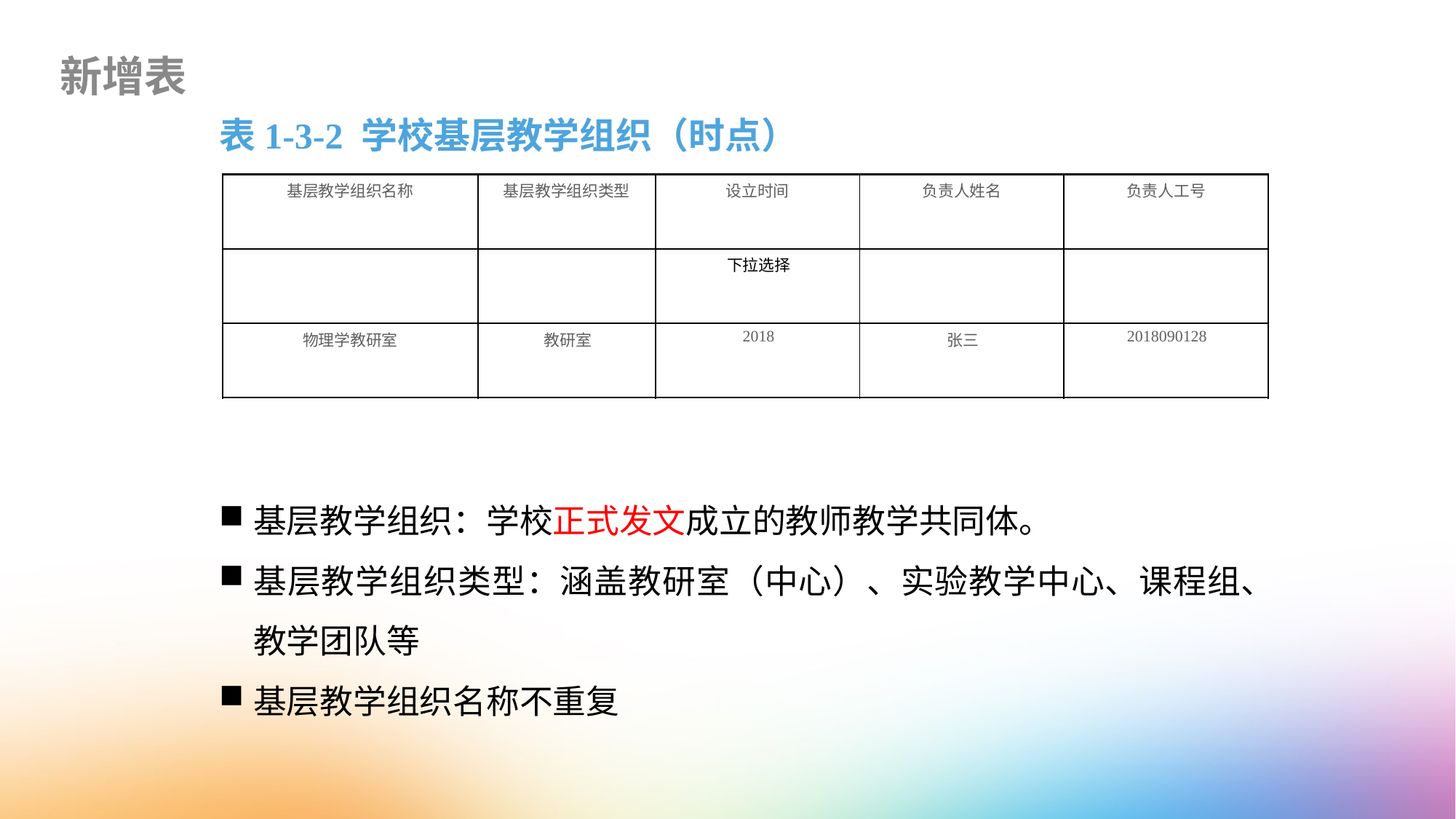

新增表
表1-3-2 学校基层教学组织（时点）

| 基层教学组织名称 | 基层教学组织类型 | 设立时间 | 负责人姓名 | 负责人工号 |
| --- | --- | --- | --- | --- |
|  |  | 下拉选择 |  |  |
| 物理学教研室 | 教研室 | 2018 | 张三 | 2018090128 |
基层教学组织：学校正式发文成立的教师教学共同体。
基层教学组织类型：涵盖教研室（中心）、实验教学中心、课程组、教学团队等
基层教学组织名称不重复